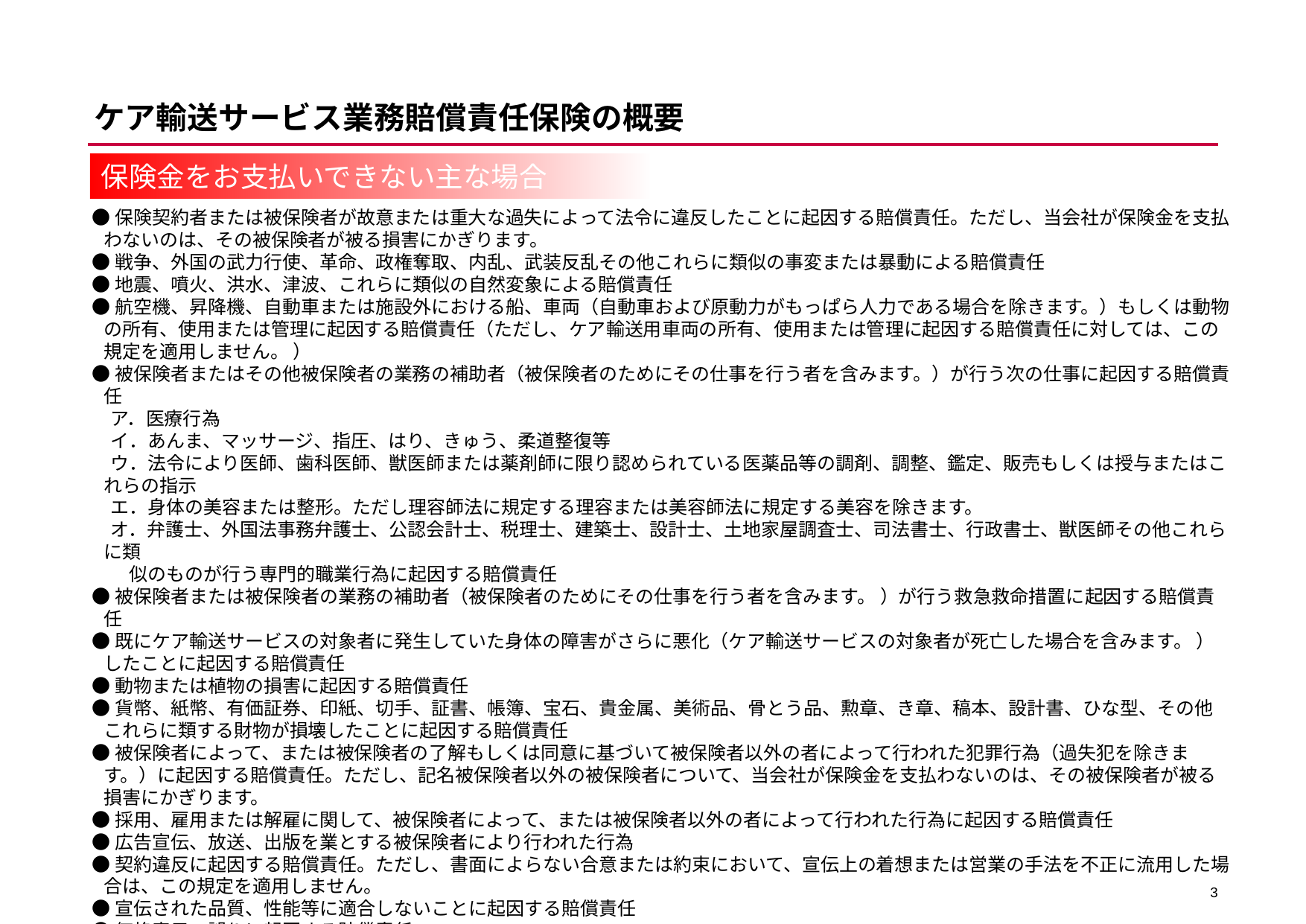

ケア輸送サービス業務賠償責任保険の概要
保険金をお支払いできない主な場合
●保険契約者または被保険者が故意または重大な過失によって法令に違反したことに起因する賠償責任。ただし、当会社が保険金を支払わないのは、その被保険者が被る損害にかぎります。
●戦争、外国の武力行使、革命、政権奪取、内乱、武装反乱その他これらに類似の事変または暴動による賠償責任
●地震、噴火、洪水、津波、これらに類似の自然変象による賠償責任
●航空機、昇降機、自動車または施設外における船、車両（自動車および原動力がもっぱら人力である場合を除きます。）もしくは動物の所有、使用または管理に起因する賠償責任（ただし、ケア輸送用車両の所有、使用または管理に起因する賠償責任に対しては、この規定を適用しません。 ）
●被保険者またはその他被保険者の業務の補助者（被保険者のためにその仕事を行う者を含みます。）が行う次の仕事に起因する賠償責任
　ア．医療行為
　イ．あんま、マッサージ、指圧、はり、きゅう、柔道整復等
　ウ．法令により医師、歯科医師、獣医師または薬剤師に限り認められている医薬品等の調剤、調整、鑑定、販売もしくは授与またはこれらの指示
　エ．身体の美容または整形。ただし理容師法に規定する理容または美容師法に規定する美容を除きます。
　オ．弁護士、外国法事務弁護士、公認会計士、税理士、建築士、設計士、土地家屋調査士、司法書士、行政書士、獣医師その他これらに類
　　似のものが行う専門的職業行為に起因する賠償責任
●被保険者または被保険者の業務の補助者（被保険者のためにその仕事を行う者を含みます。 ）が行う救急救命措置に起因する賠償責任
●既にケア輸送サービスの対象者に発生していた身体の障害がさらに悪化（ケア輸送サービスの対象者が死亡した場合を含みます。 ）したことに起因する賠償責任
●動物または植物の損害に起因する賠償責任
●貨幣、紙幣、有価証券、印紙、切手、証書、帳簿、宝石、貴金属、美術品、骨とう品、勲章、き章、稿本、設計書、ひな型、その他これらに類する財物が損壊したことに起因する賠償責任
●被保険者によって、または被保険者の了解もしくは同意に基づいて被保険者以外の者によって行われた犯罪行為（過失犯を除きます。）に起因する賠償責任。ただし、記名被保険者以外の被保険者について、当会社が保険金を支払わないのは、その被保険者が被る損害にかぎります。
●採用、雇用または解雇に関して、被保険者によって、または被保険者以外の者によって行われた行為に起因する賠償責任
●広告宣伝、放送、出版を業とする被保険者により行われた行為
●契約違反に起因する賠償責任。ただし、書面によらない合意または約束において、宣伝上の着想または営業の手法を不正に流用した場合は、この規定を適用しません。
●宣伝された品質、性能等に適合しないことに起因する賠償責任
●価格表示の誤りに起因する賠償責任
●サイバー攻撃により生じた事象に起因する損害（オプションの追加条項のセットにより補償される各種費用等も含みます。）
など